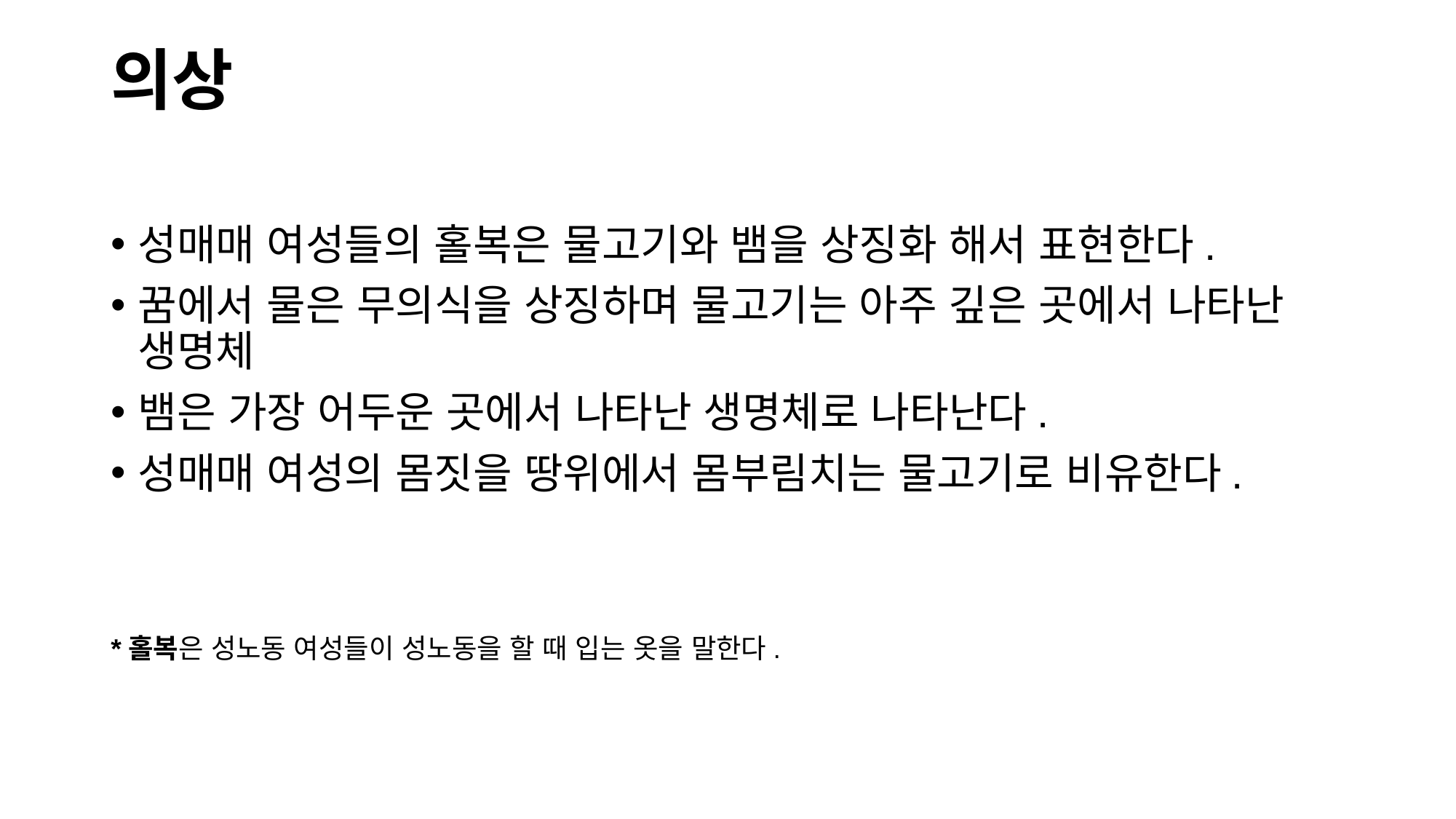

# 의상
성매매 여성들의 홀복은 물고기와 뱀을 상징화 해서 표현한다.
꿈에서 물은 무의식을 상징하며 물고기는 아주 깊은 곳에서 나타난 생명체
뱀은 가장 어두운 곳에서 나타난 생명체로 나타난다.
성매매 여성의 몸짓을 땅위에서 몸부림치는 물고기로 비유한다.

*홀복은 성노동 여성들이 성노동을 할 때 입는 옷을 말한다.